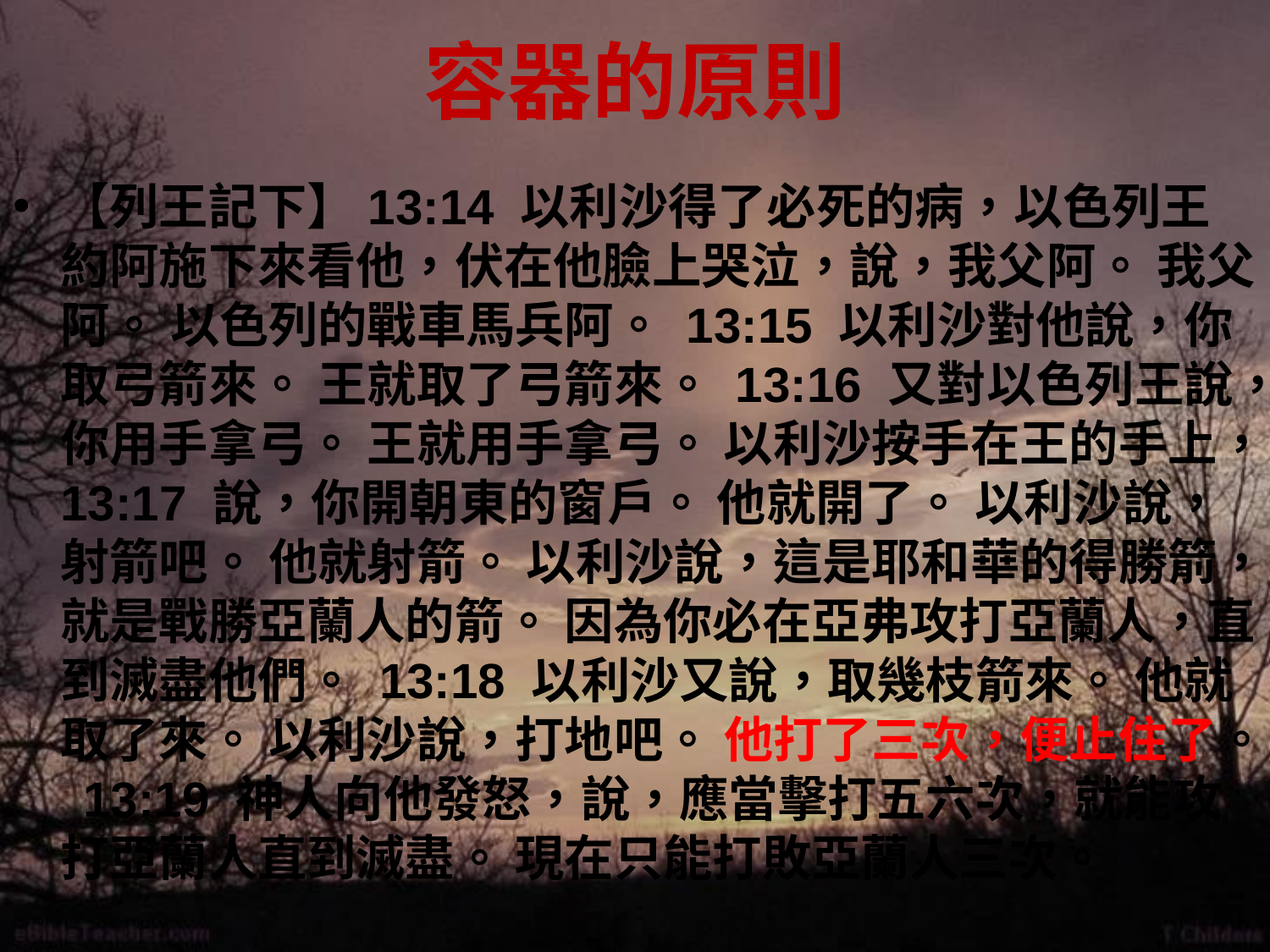

# 容器的原則
【列王記下】13:14 以利沙得了必死的病，以色列王約阿施下來看他，伏在他臉上哭泣，說，我父阿。 我父阿。 以色列的戰車馬兵阿。 13:15 以利沙對他說，你取弓箭來。 王就取了弓箭來。 13:16 又對以色列王說，你用手拿弓。 王就用手拿弓。 以利沙按手在王的手上，13:17 說，你開朝東的窗戶。 他就開了。 以利沙說，射箭吧。 他就射箭。 以利沙說，這是耶和華的得勝箭，就是戰勝亞蘭人的箭。 因為你必在亞弗攻打亞蘭人，直到滅盡他們。 13:18 以利沙又說，取幾枝箭來。 他就取了來。 以利沙說，打地吧。 他打了三次，便止住了。 13:19 神人向他發怒，說，應當擊打五六次，就能攻打亞蘭人直到滅盡。 現在只能打敗亞蘭人三次。